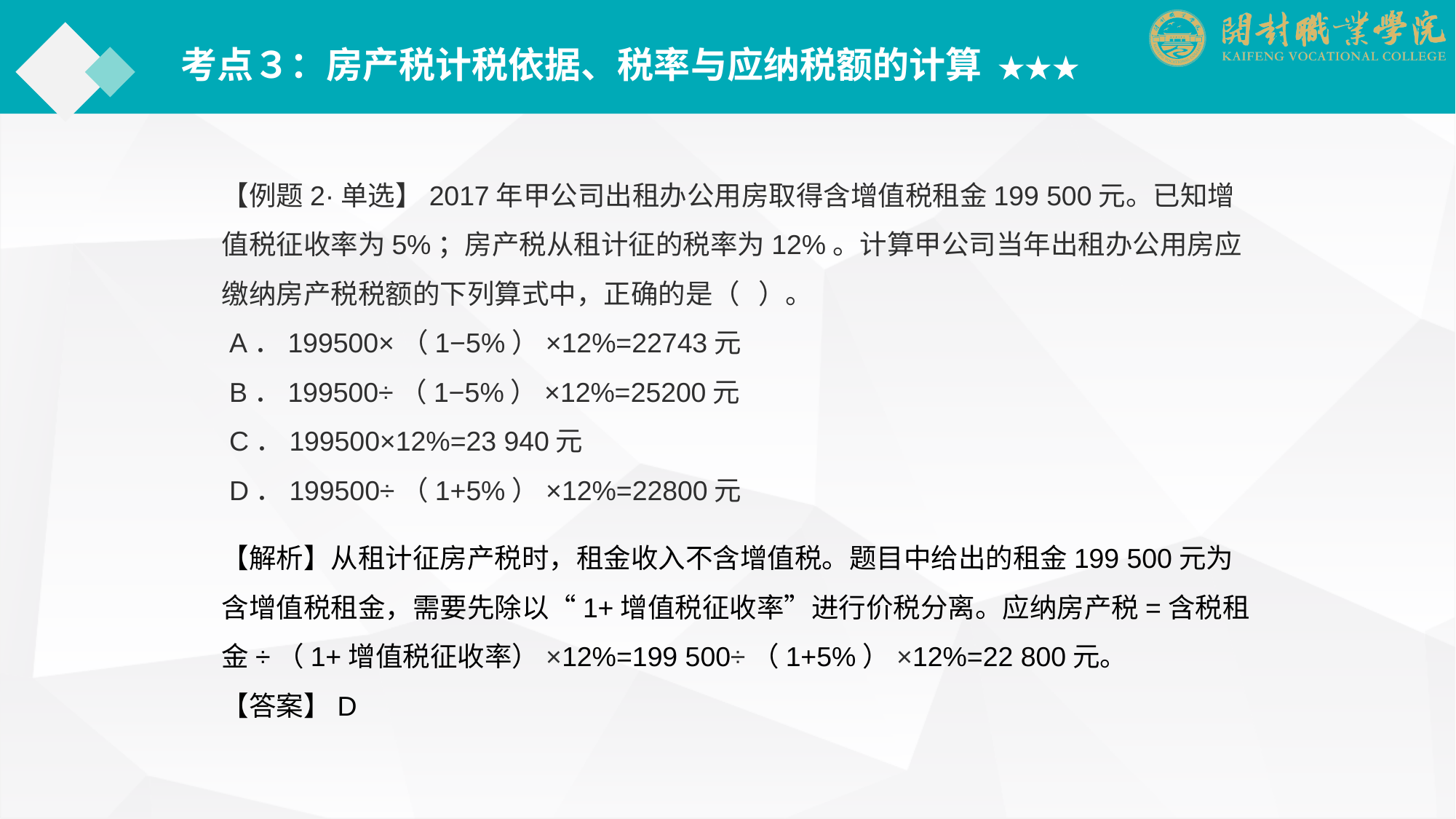

考点３：房产税计税依据、税率与应纳税额的计算  ★★★
【例题2·单选】2017年甲公司出租办公用房取得含增值税租金199 500元。已知增值税征收率为5%；房产税从租计征的税率为12%。计算甲公司当年出租办公用房应缴纳房产税税额的下列算式中，正确的是（   ）。
 A．199500×（1−5%）×12%=22743元
 B．199500÷（1−5%）×12%=25200元
 C．199500×12%=23 940元
 D．199500÷（1+5%）×12%=22800元
【解析】从租计征房产税时，租金收入不含增值税。题目中给出的租金199 500元为含增值税租金，需要先除以“1+增值税征收率”进行价税分离。应纳房产税=含税租金÷（1+增值税征收率）×12%=199 500÷（1+5%）×12%=22 800元。
【答案】D